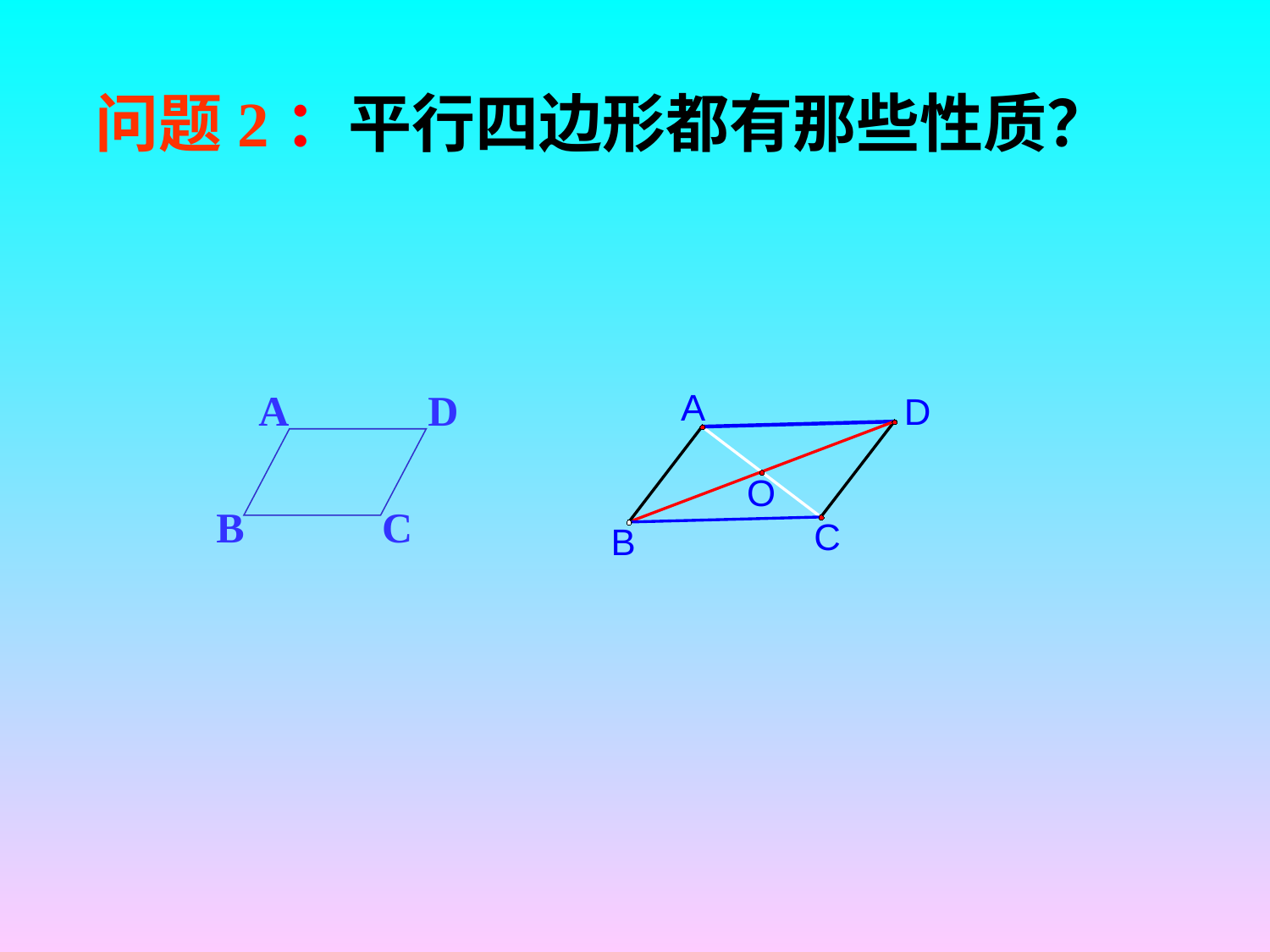

问题2：平行四边形都有那些性质？
A
D

B
C
A
D

O

C

B